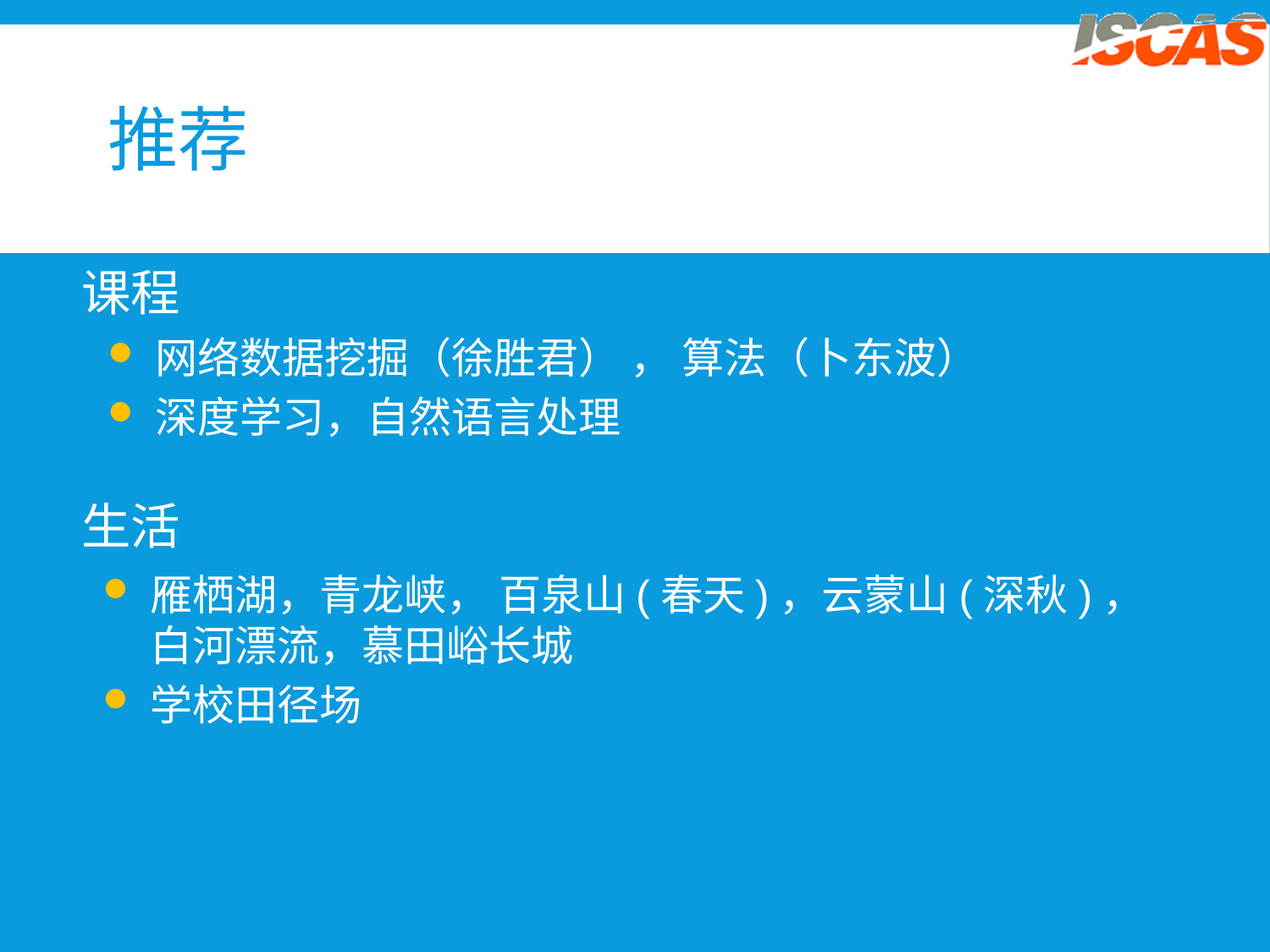

# 推荐
课程
网络数据挖掘（徐胜君） ， 算法（卜东波）
深度学习，自然语言处理
生活
雁栖湖，青龙峡， 百泉山(春天)，云蒙山(深秋)，白河漂流，慕田峪长城
学校田径场